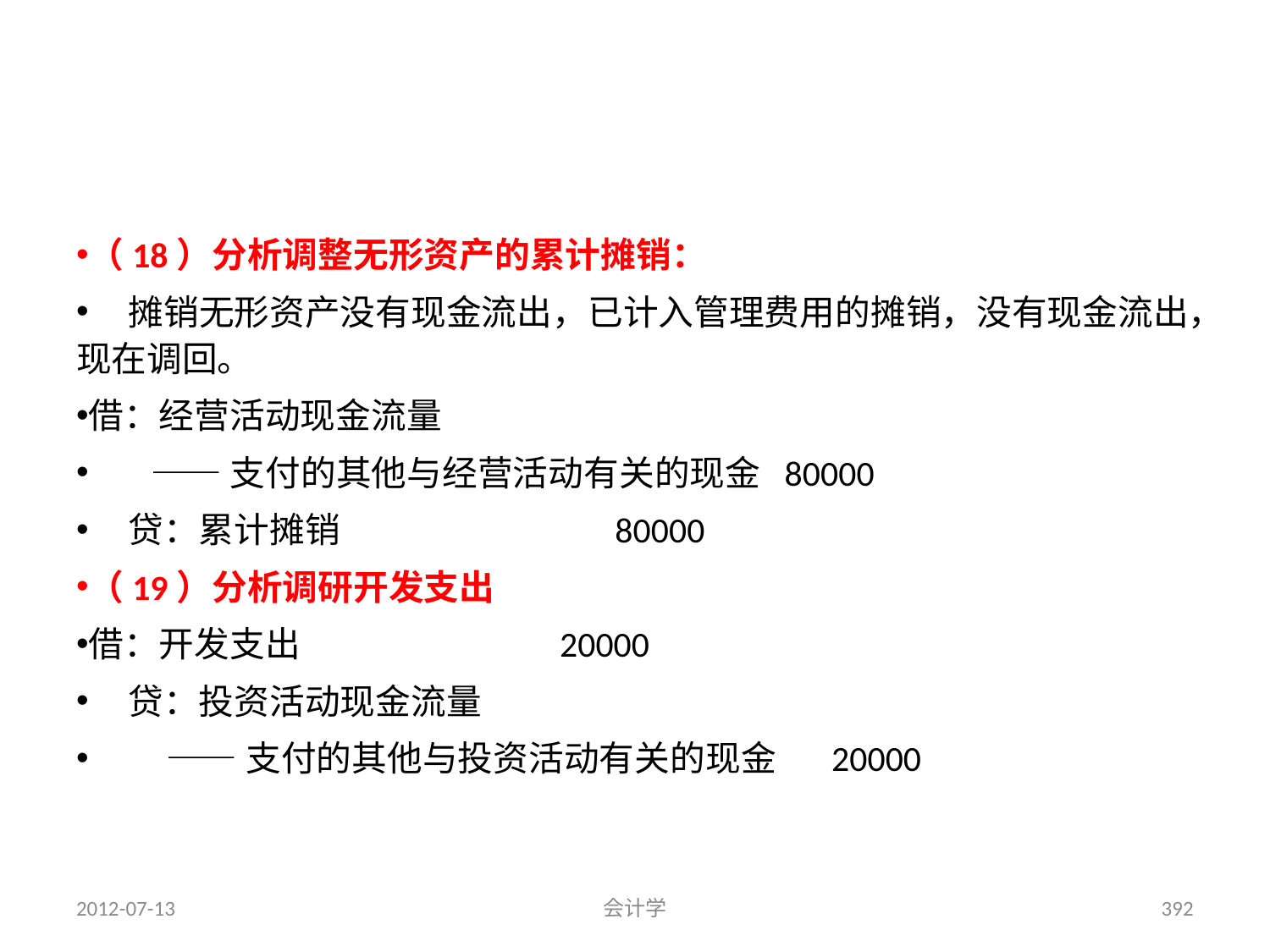

（18）分析调整无形资产的累计摊销：
    摊销无形资产没有现金流出，已计入管理费用的摊销，没有现金流出，现在调回。
借：经营活动现金流量
        ——支付的其他与经营活动有关的现金  80000
    贷：累计摊销                                  80000
（19）分析调研开发支出
借：开发支出                                20000
    贷：投资活动现金流量
          ——支付的其他与投资活动有关的现金      20000

2012-07-13
会计学
392